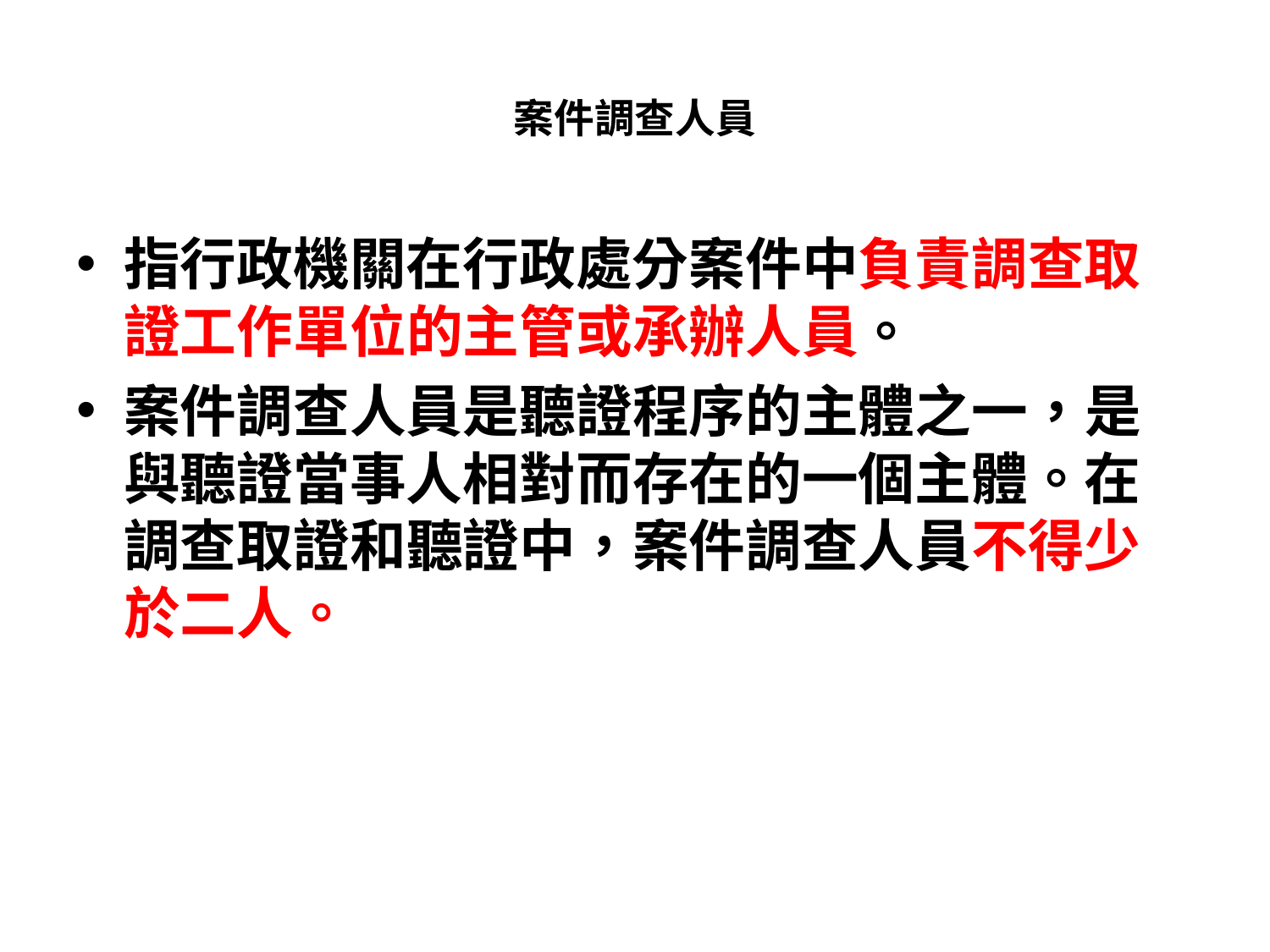

# 案件調查人員
指行政機關在行政處分案件中負責調查取證工作單位的主管或承辦人員。
案件調查人員是聽證程序的主體之一，是與聽證當事人相對而存在的一個主體。在調查取證和聽證中，案件調查人員不得少於二人。